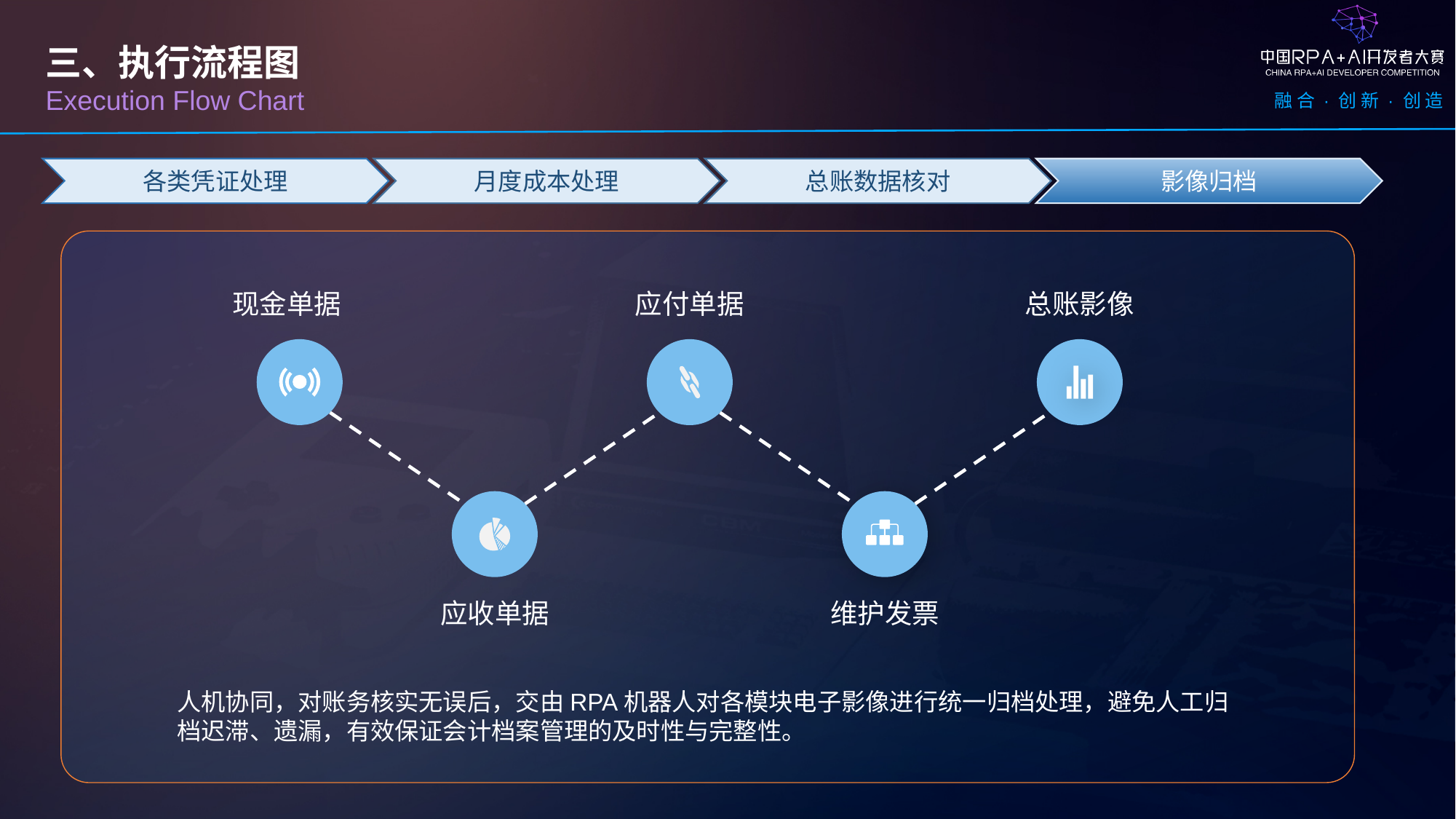

三、执行流程图
Execution Flow Chart
各类凭证处理
月度成本处理
总账数据核对
影像归档

现金单据
总账影像
应付单据

应收单据
维护发票
人机协同，对账务核实无误后，交由RPA机器人对各模块电子影像进行统一归档处理，避免人工归档迟滞、遗漏，有效保证会计档案管理的及时性与完整性。